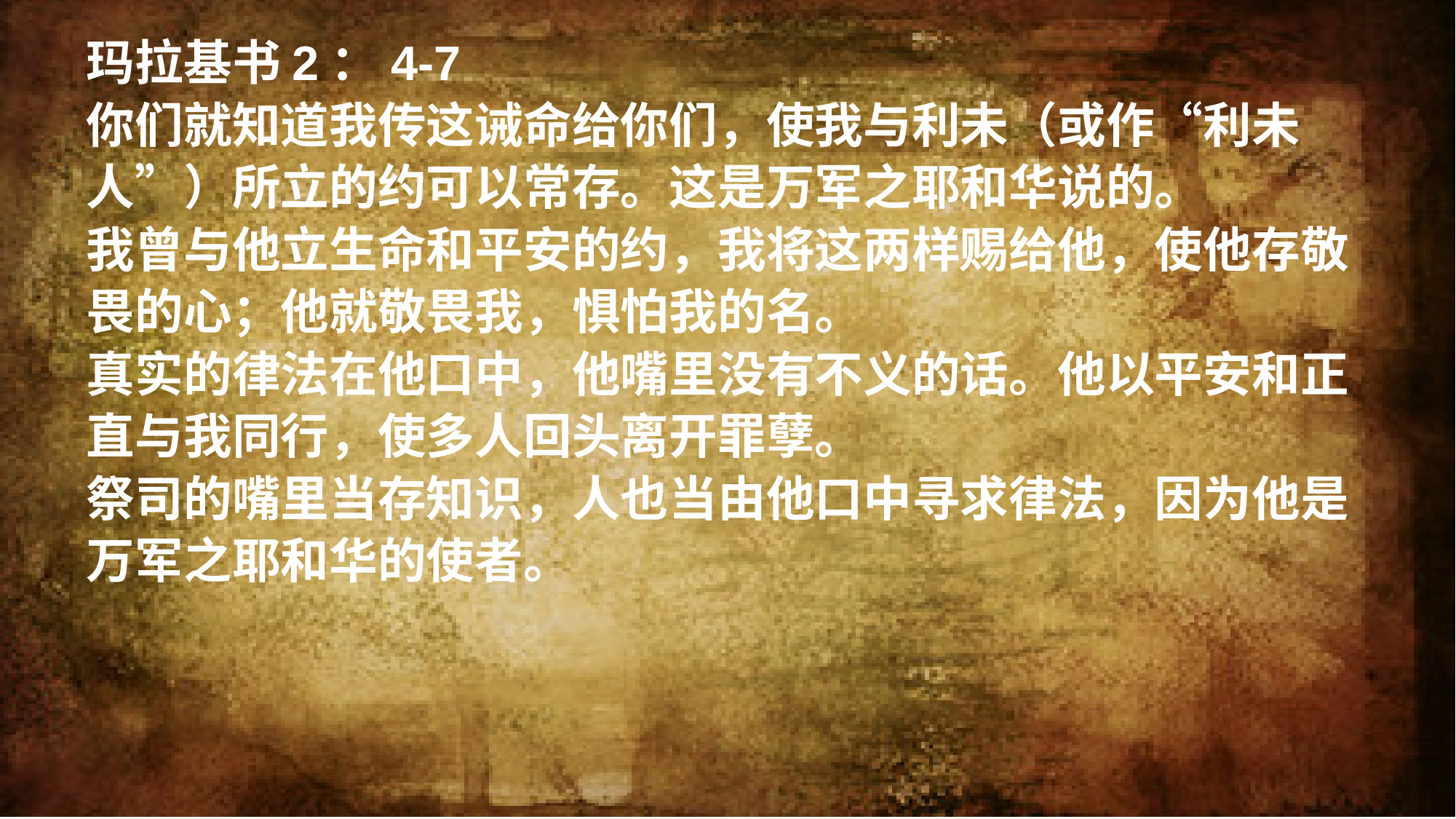

玛拉基书2：4-7
你们就知道我传这诫命给你们，使我与利未（或作“利未人”）所立的约可以常存。这是万军之耶和华说的。
我曾与他立生命和平安的约，我将这两样赐给他，使他存敬畏的心；他就敬畏我，惧怕我的名。
真实的律法在他口中，他嘴里没有不义的话。他以平安和正直与我同行，使多人回头离开罪孽。
祭司的嘴里当存知识，人也当由他口中寻求律法，因为他是万军之耶和华的使者。